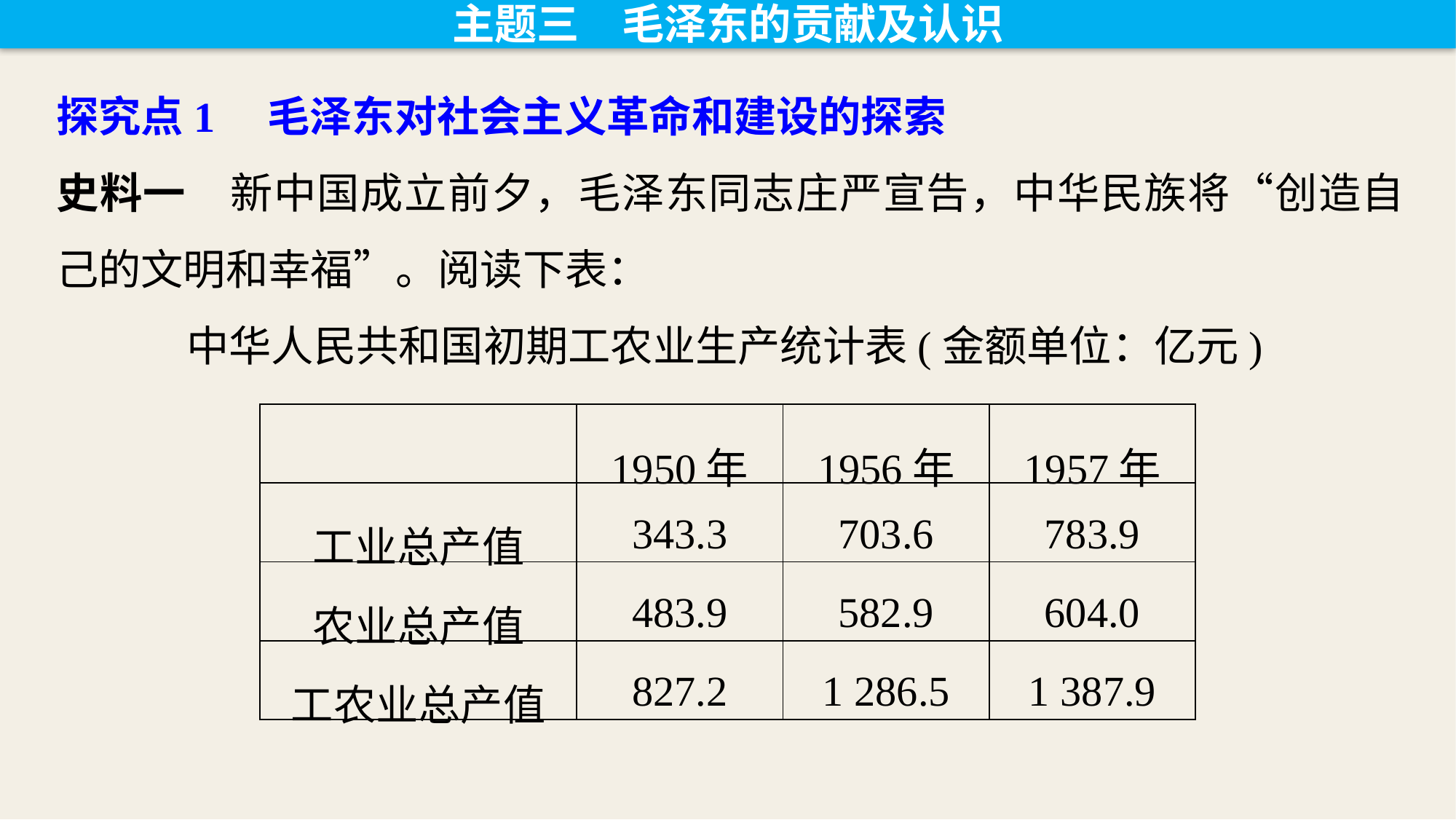

主题三　毛泽东的贡献及认识
探究点1　毛泽东对社会主义革命和建设的探索
史料一　新中国成立前夕，毛泽东同志庄严宣告，中华民族将“创造自己的文明和幸福”。阅读下表：
中华人民共和国初期工农业生产统计表(金额单位：亿元)
|  | 1950年 | 1956年 | 1957年 |
| --- | --- | --- | --- |
| 工业总产值 | 343.3 | 703.6 | 783.9 |
| 农业总产值 | 483.9 | 582.9 | 604.0 |
| 工农业总产值 | 827.2 | 1 286.5 | 1 387.9 |